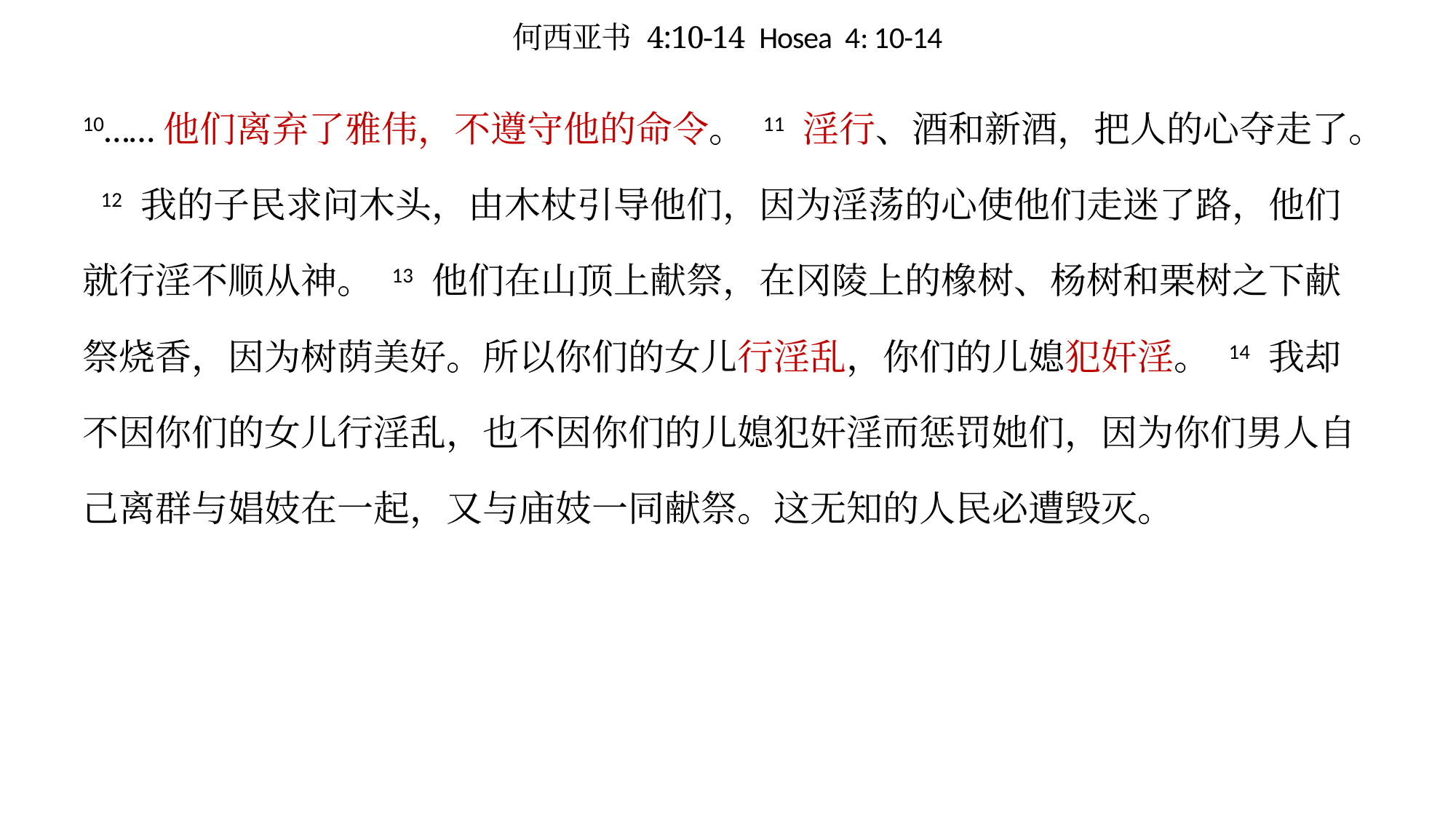

# 何西亚书 4:10-14  Hosea  4: 10-14
10……他们离弃了雅伟，不遵守他的命令。 11 淫行、酒和新酒，把人的心夺走了。 12 我的子民求问木头，由木杖引导他们，因为淫荡的心使他们走迷了路，他们就行淫不顺从神。 13 他们在山顶上献祭，在冈陵上的橡树、杨树和栗树之下献祭烧香，因为树荫美好。所以你们的女儿行淫乱，你们的儿媳犯奸淫。 14 我却不因你们的女儿行淫乱，也不因你们的儿媳犯奸淫而惩罚她们，因为你们男人自己离群与娼妓在一起，又与庙妓一同献祭。这无知的人民必遭毁灭。